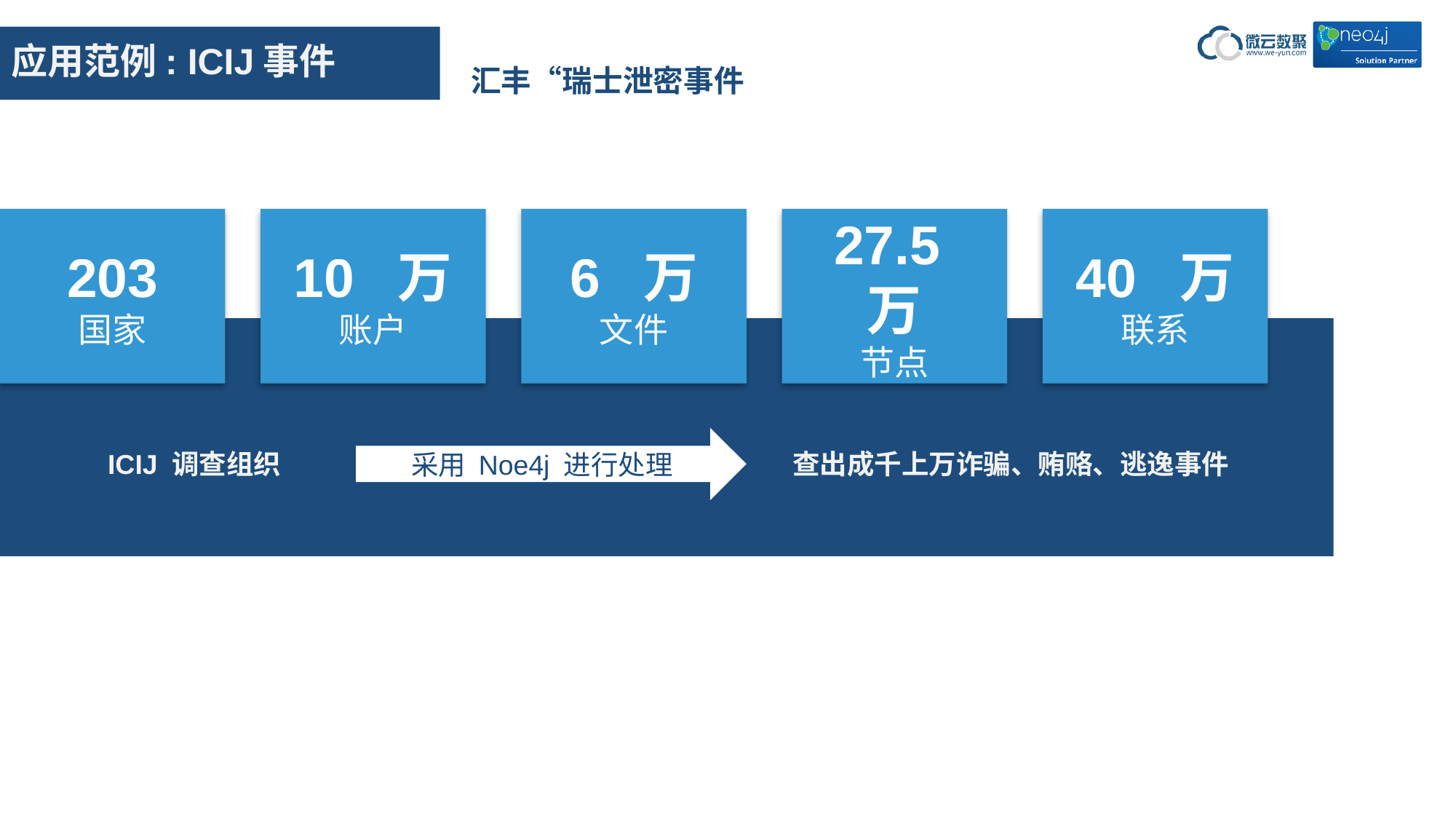

应用范例: ICIJ事件
汇丰“瑞士泄密事件
203
国家
10  万
账户
6  万
文件
27.5  万
节点
40  万
联系

采用 Noe4j 进行处理
ICIJ 调查组织
查出成千上万诈骗、贿赂、逃逸事件